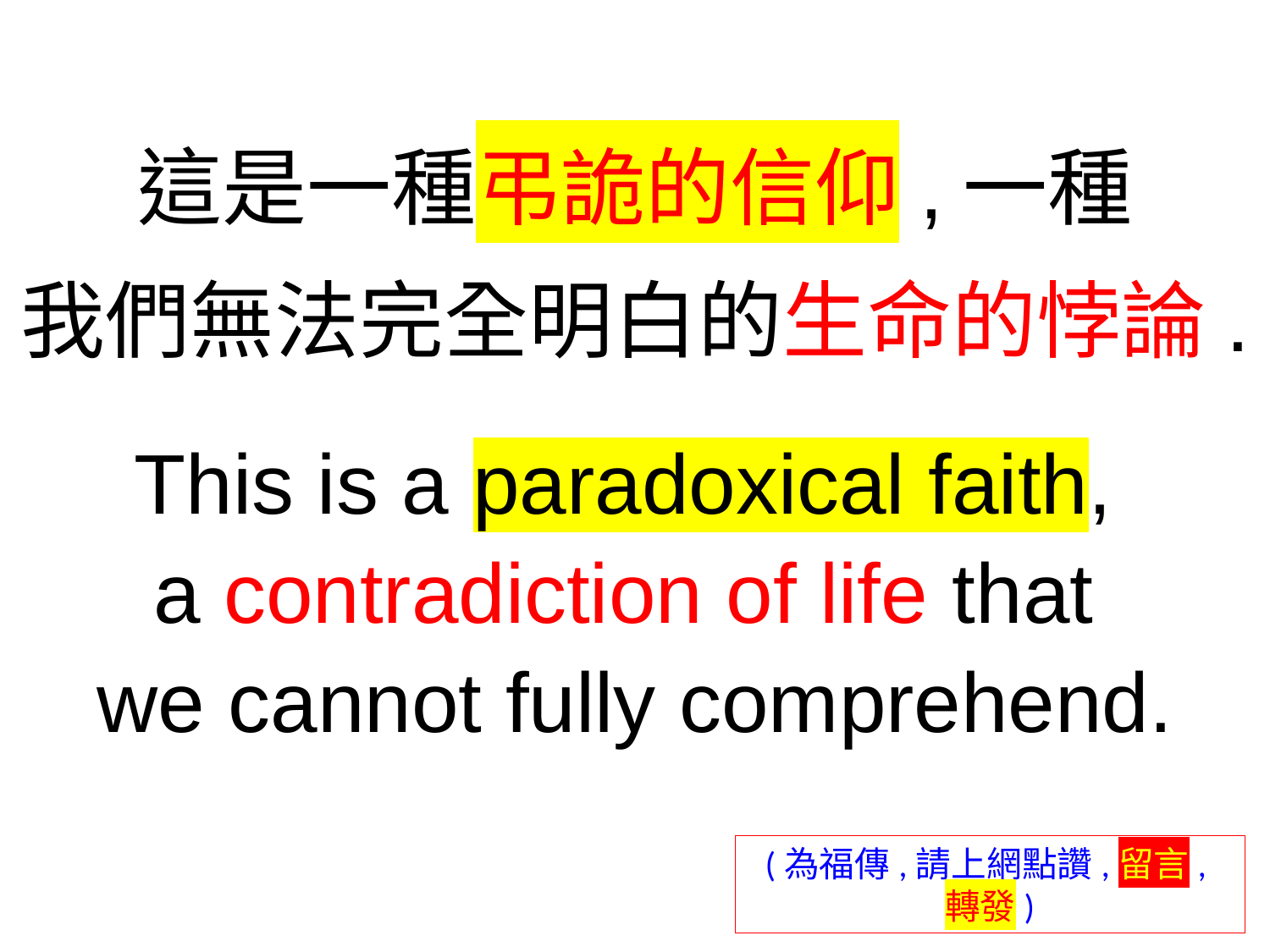

這是一種弔詭的信仰,一種
我們無法完全明白的生命的悖論.
This is a paradoxical faith,
a contradiction of life that
we cannot fully comprehend.
(為福傳,請上網點讚,留言,轉發)